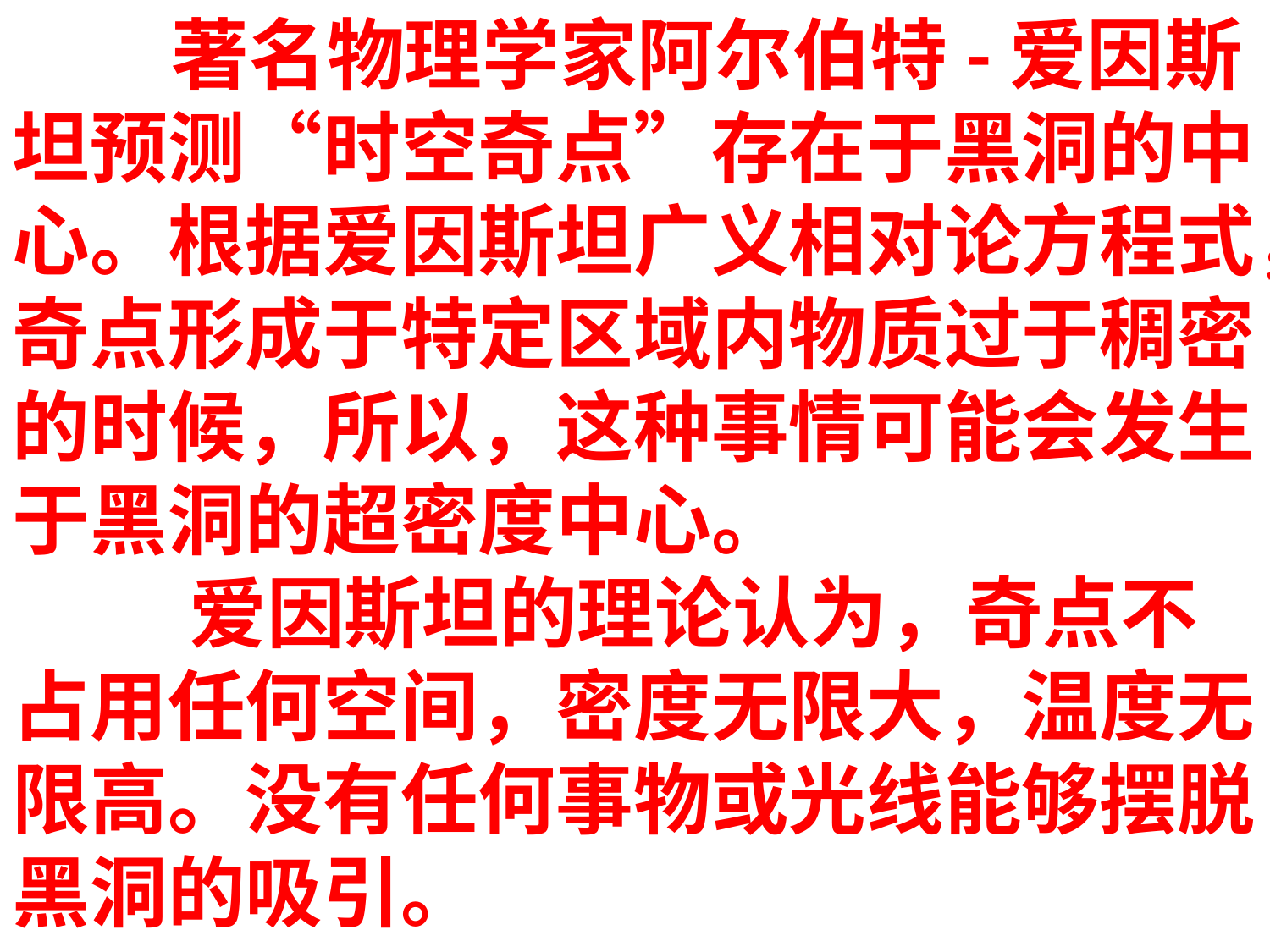

著名物理学家阿尔伯特-爱因斯坦预测“时空奇点”存在于黑洞的中心。根据爱因斯坦广义相对论方程式，奇点形成于特定区域内物质过于稠密的时候，所以，这种事情可能会发生于黑洞的超密度中心。
         爱因斯坦的理论认为，奇点不占用任何空间，密度无限大，温度无限高。没有任何事物或光线能够摆脱黑洞的吸引。